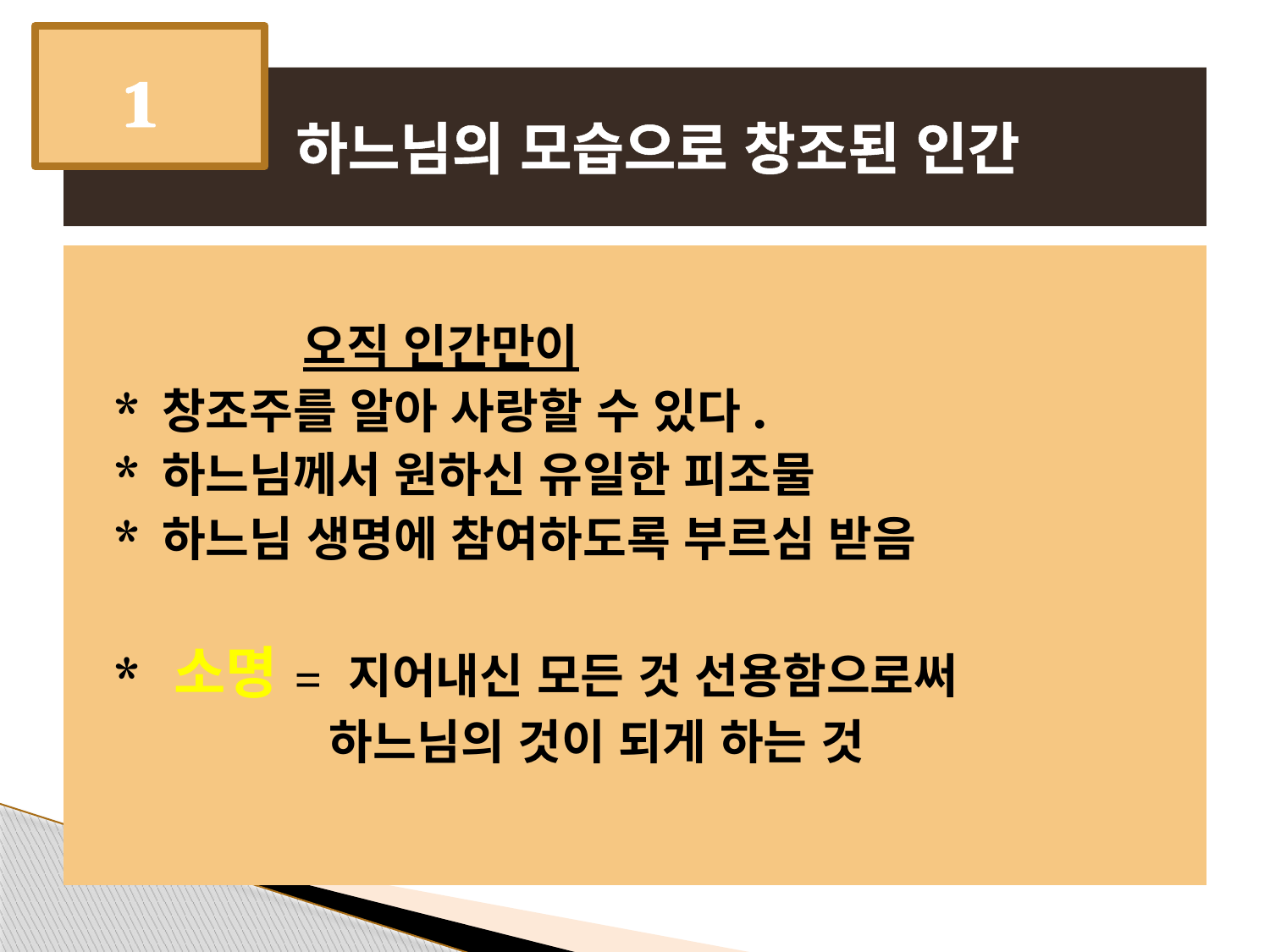

1
# 하느님의 모습으로 창조된 인간

               오직 인간만이
  * 창조주를 알아 사랑할 수 있다.
  * 하느님께서 원하신 유일한 피조물
  * 하느님 생명에 참여하도록 부르심 받음

  *  소명= 지어내신 모든 것 선용함으로써
                 하느님의 것이 되게 하는 것